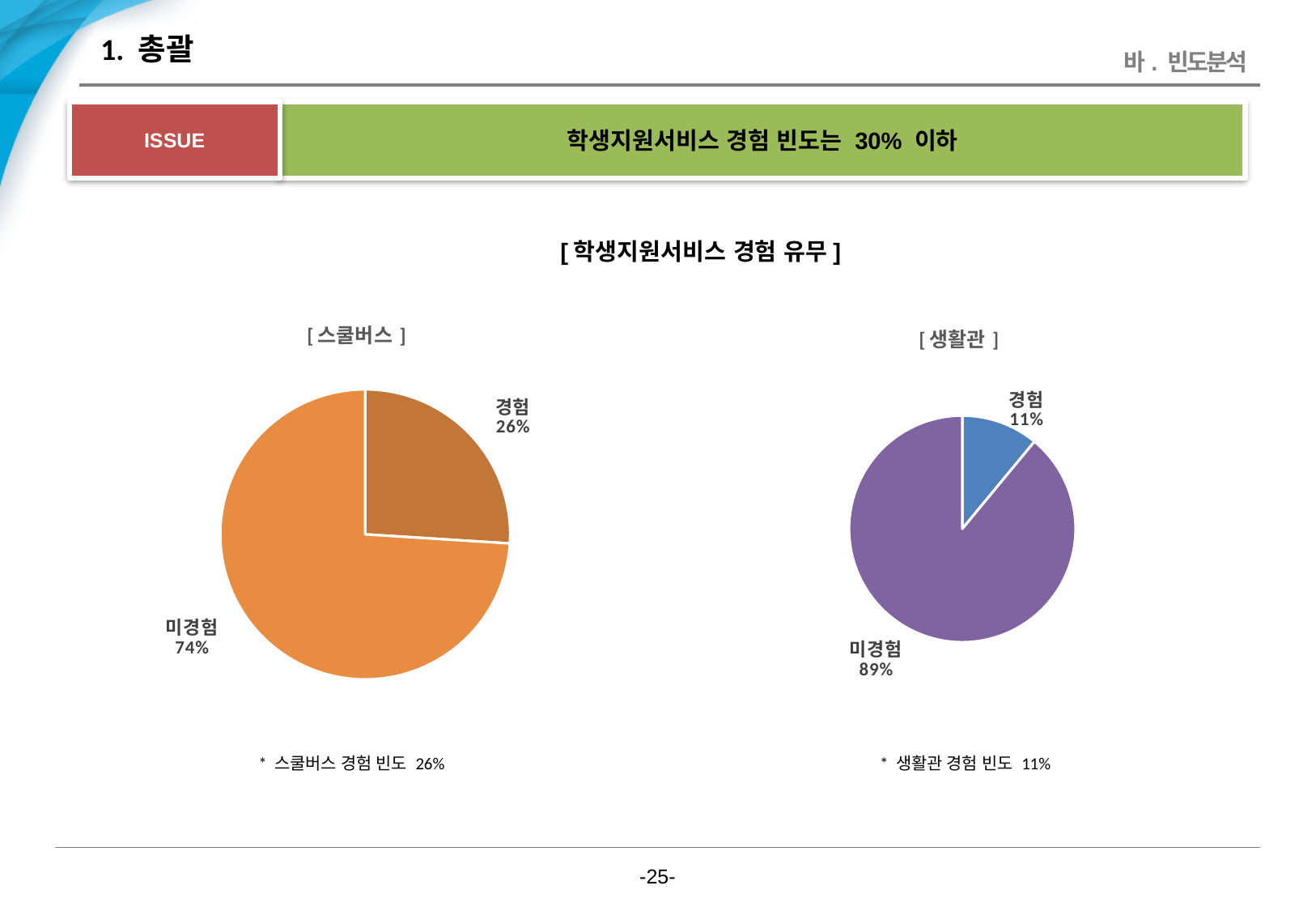

# 1. 총괄
바. 빈도분석
ISSUE
학생지원서비스 경험 빈도는 30% 이하
[학생지원서비스 경험 유무]

### Chart: [스쿨버스]

| Category | 응답수 |
|---|---|
| 경험 | 26.0 |
| 미경험 | 74.0 |

### Chart: [생활관]

| Category | 응답수 |
|---|---|
| 경험 | 11.0 |
| 미경험 | 89.0 |
* 스쿨버스 경험 빈도 26%
* 생활관 경험 빈도 11%
-25-